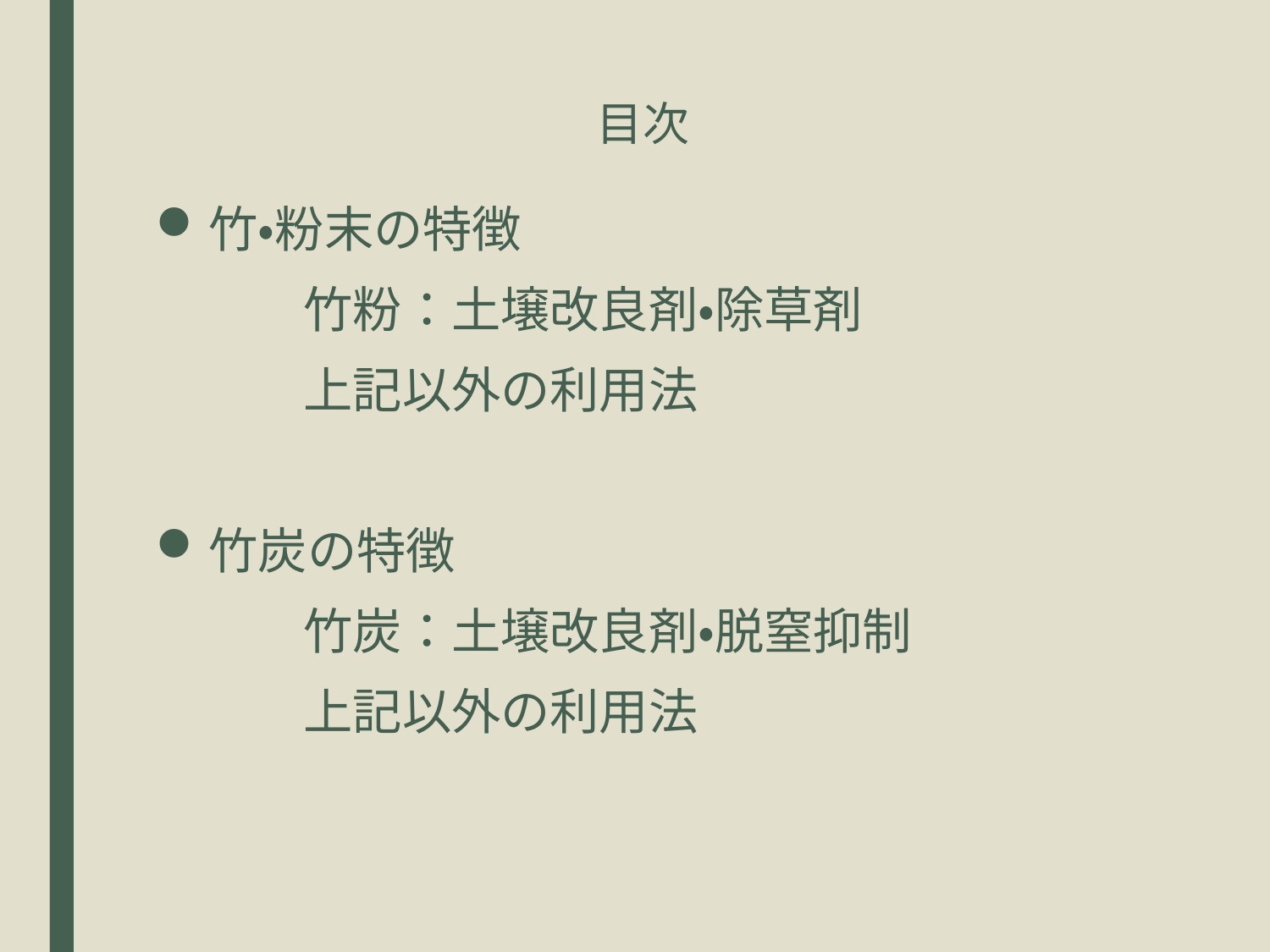

# 目次
竹・粉末の特徴
　　　竹粉：土壌改良剤・除草剤
　　　上記以外の利用法

竹炭の特徴
　　　竹炭：土壌改良剤・脱窒抑制
　　　上記以外の利用法